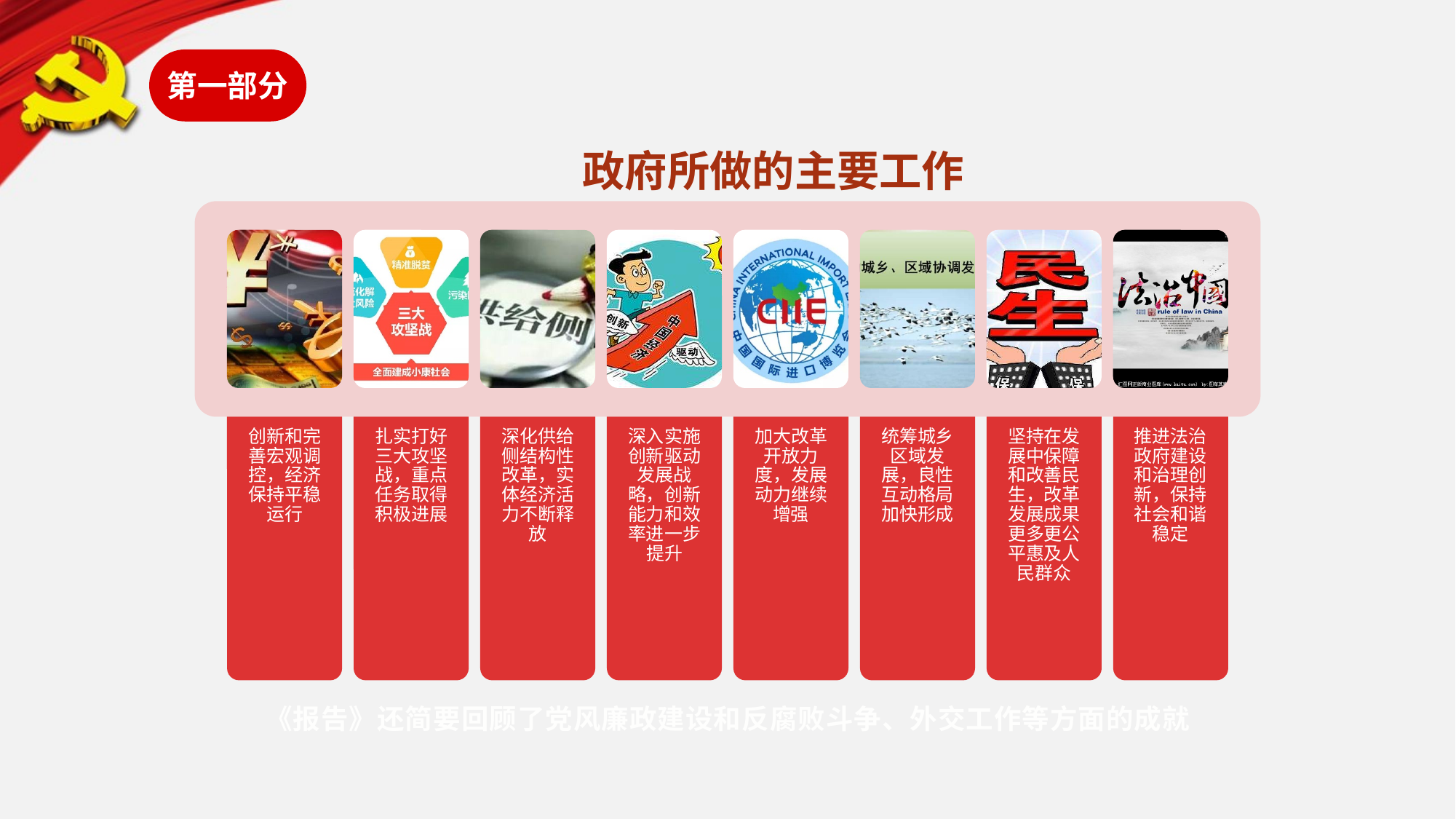

第一部分
政府所做的主要工作
创新和完善宏观调控，经济保持平稳运行
扎实打好三大攻坚战，重点任务取得积极进展
深化供给侧结构性改革，实体经济活力不断释放
深入实施创新驱动发展战略，创新能力和效率进一步提升
加大改革开放力度，发展动力继续增强
统筹城乡区域发展，良性互动格局加快形成
坚持在发展中保障和改善民生，改革发展成果更多更公平惠及人民群众
推进法治政府建设和治理创新，保持社会和谐稳定
《报告》还简要回顾了党风廉政建设和反腐败斗争、外交工作等方面的成就